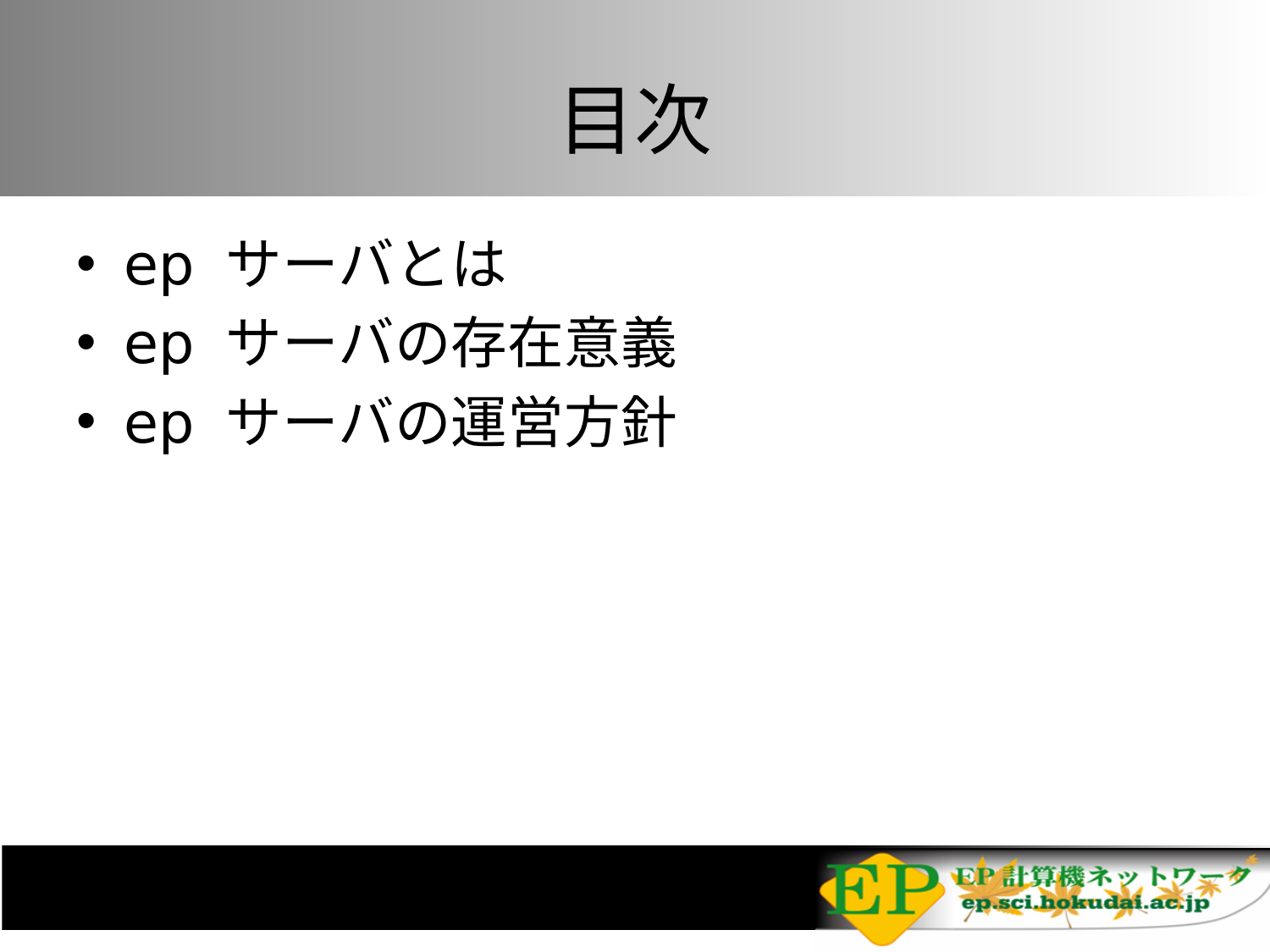

# 目次
ep サーバとは
ep サーバの存在意義
ep サーバの運営方針